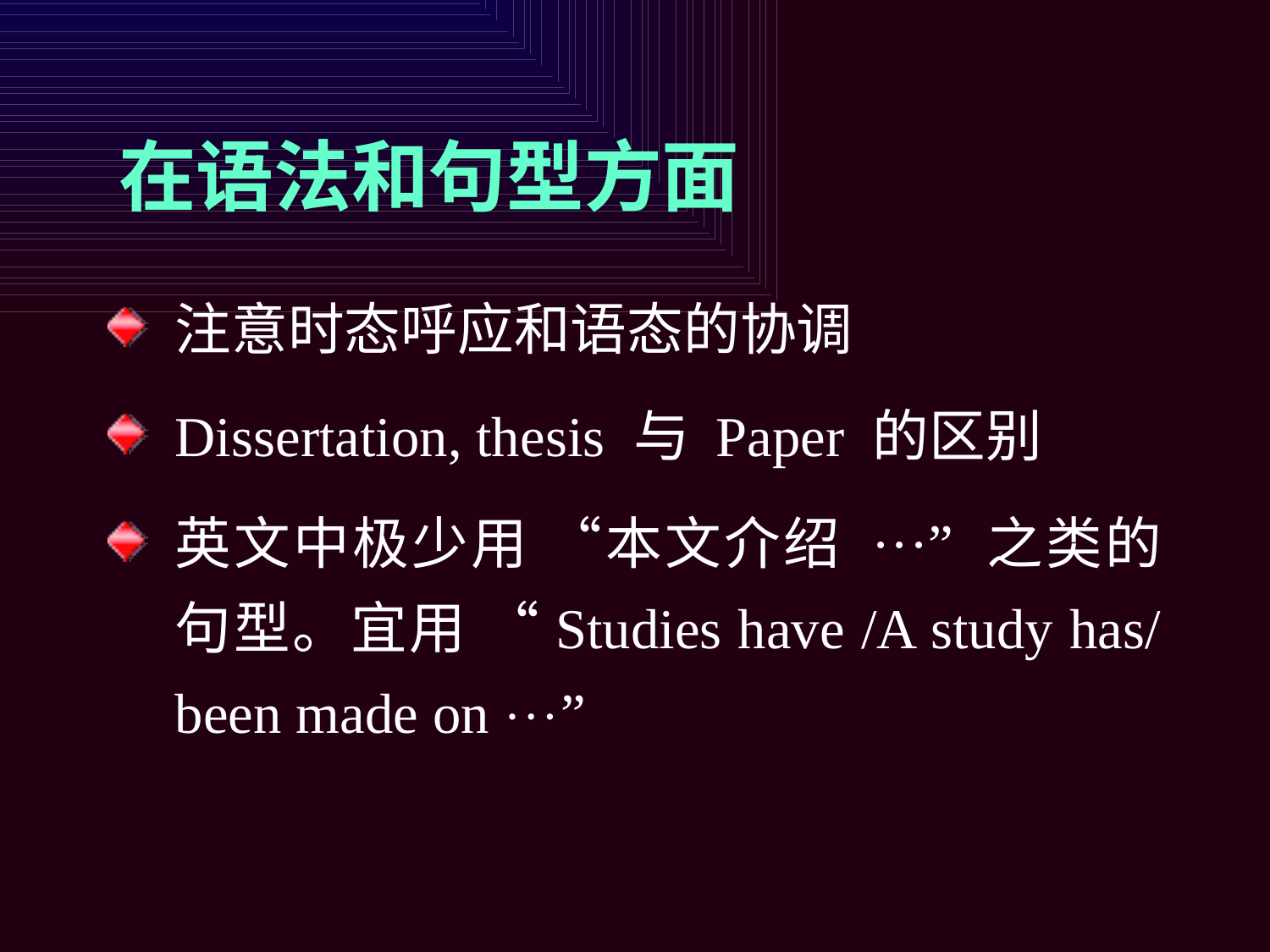

# 在语法和句型方面
注意时态呼应和语态的协调
Dissertation, thesis 与 Paper 的区别
英文中极少用 “本文介绍 ···” 之类的句型。宜用 “Studies have /A study has/ been made on …”